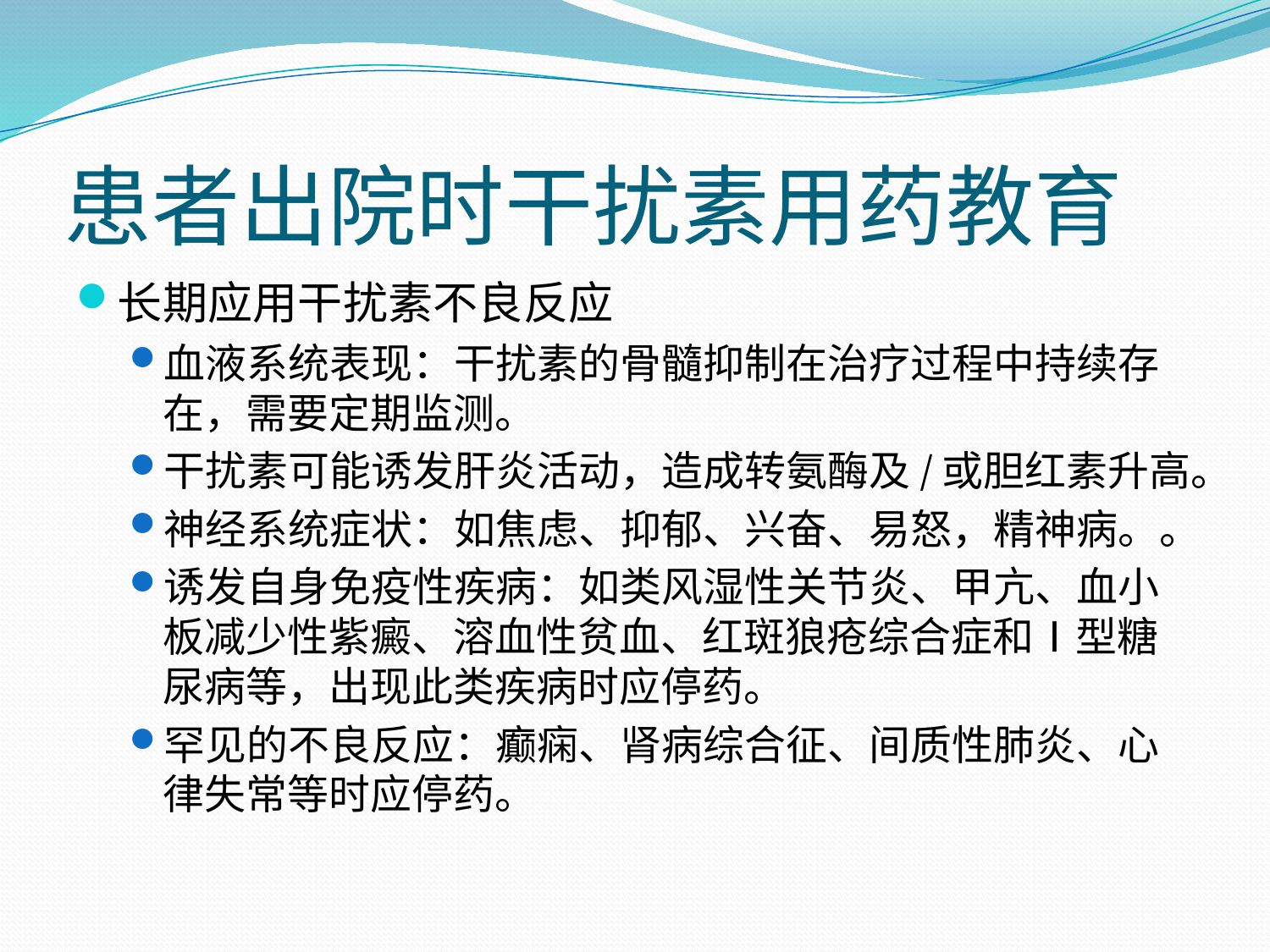

# 患者出院时干扰素用药教育
长期应用干扰素不良反应
血液系统表现：干扰素的骨髓抑制在治疗过程中持续存在，需要定期监测。
干扰素可能诱发肝炎活动，造成转氨酶及/或胆红素升高。
神经系统症状：如焦虑、抑郁、兴奋、易怒，精神病。。
诱发自身免疫性疾病：如类风湿性关节炎、甲亢、血小板减少性紫癜、溶血性贫血、红斑狼疮综合症和Ⅰ型糖尿病等，出现此类疾病时应停药。
罕见的不良反应：癫痫、肾病综合征、间质性肺炎、心律失常等时应停药。